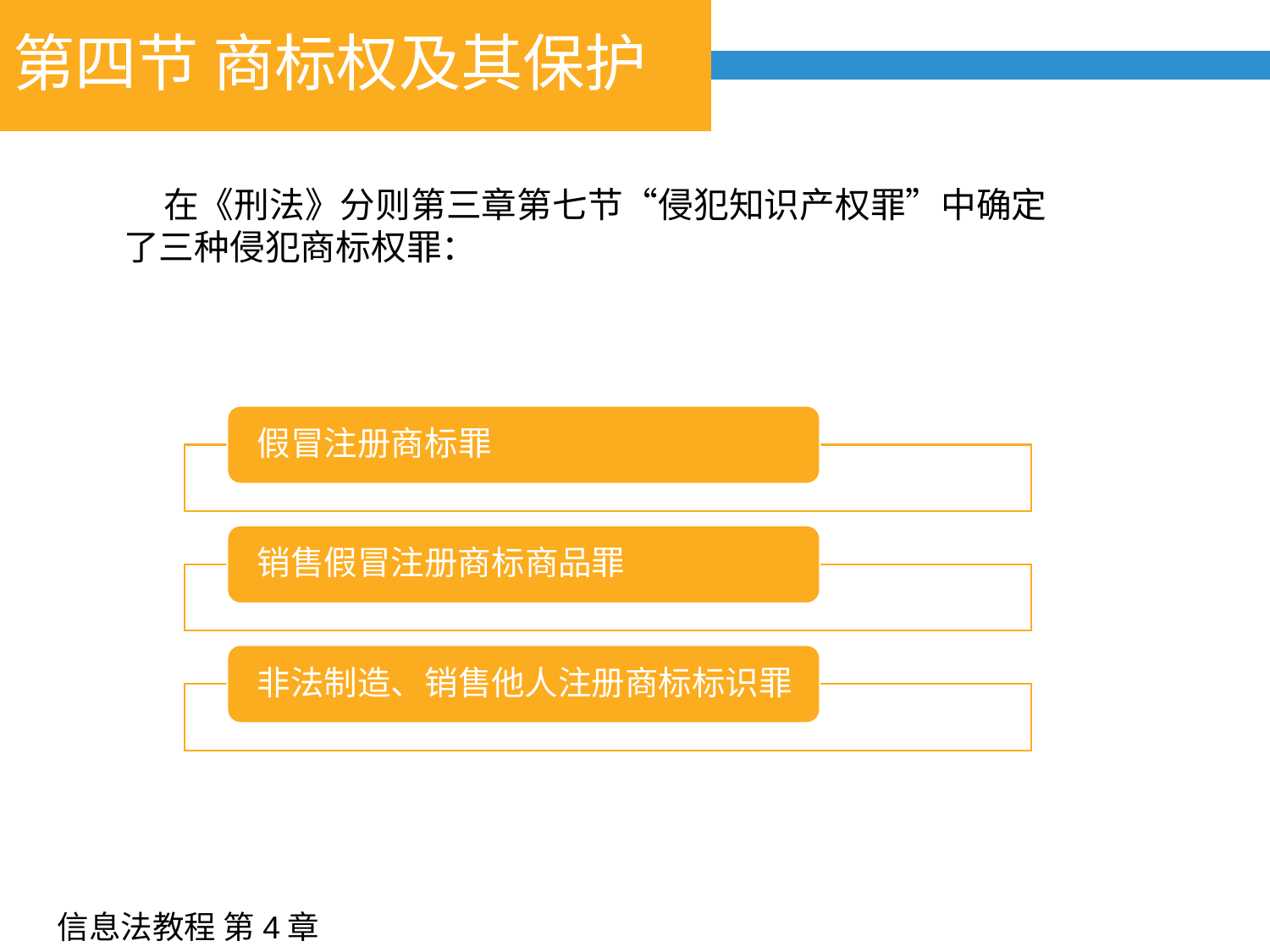

# 第四节 商标权及其保护
    在《刑法》分则第三章第七节“侵犯知识产权罪”中确定了三种侵犯商标权罪：
假冒注册商标罪
销售假冒注册商标商品罪
非法制造、销售他人注册商标标识罪
信息法教程 第4章